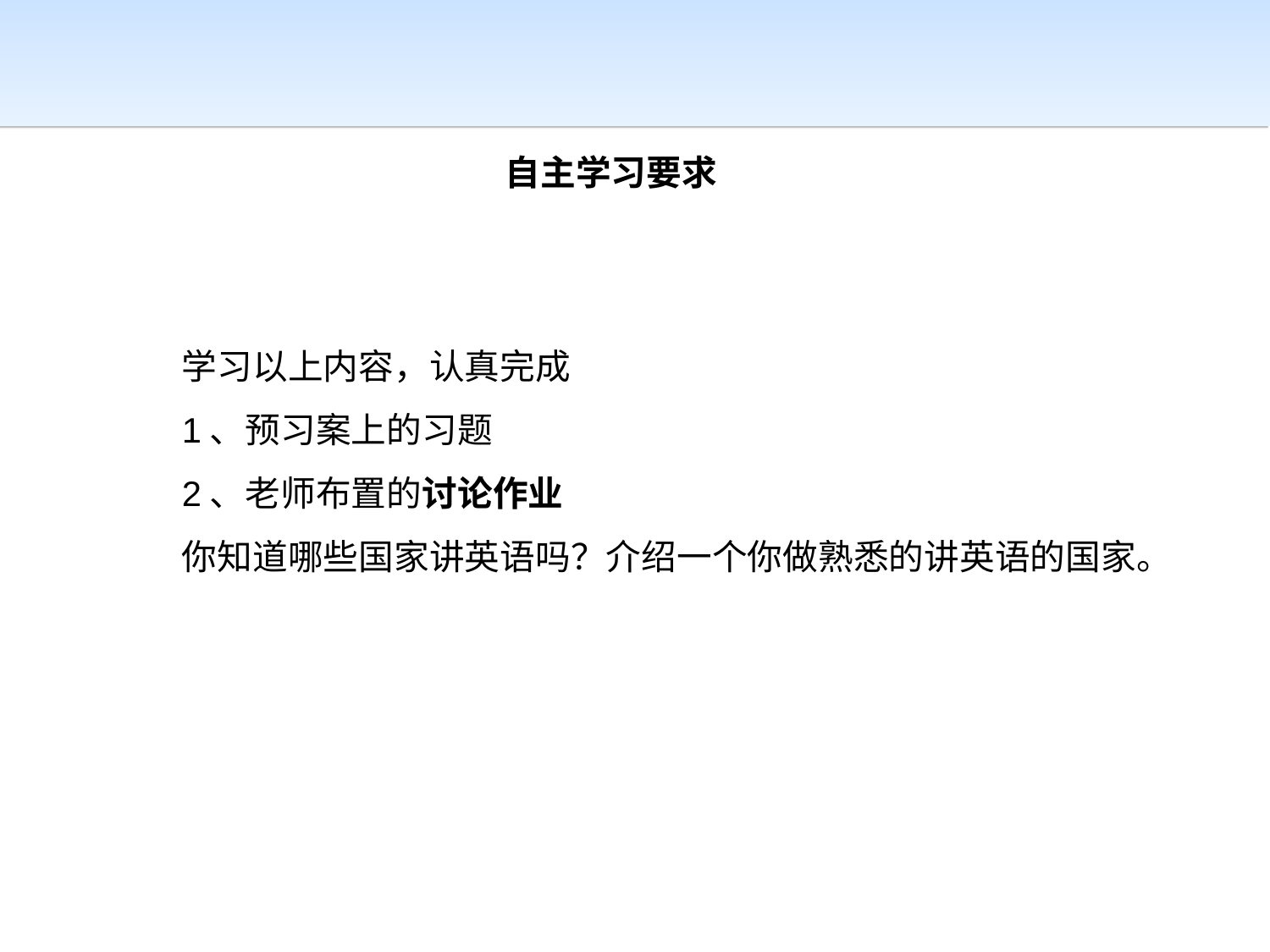

自主学习要求
学习以上内容，认真完成
1、预习案上的习题
2、老师布置的讨论作业
你知道哪些国家讲英语吗？介绍一个你做熟悉的讲英语的国家。